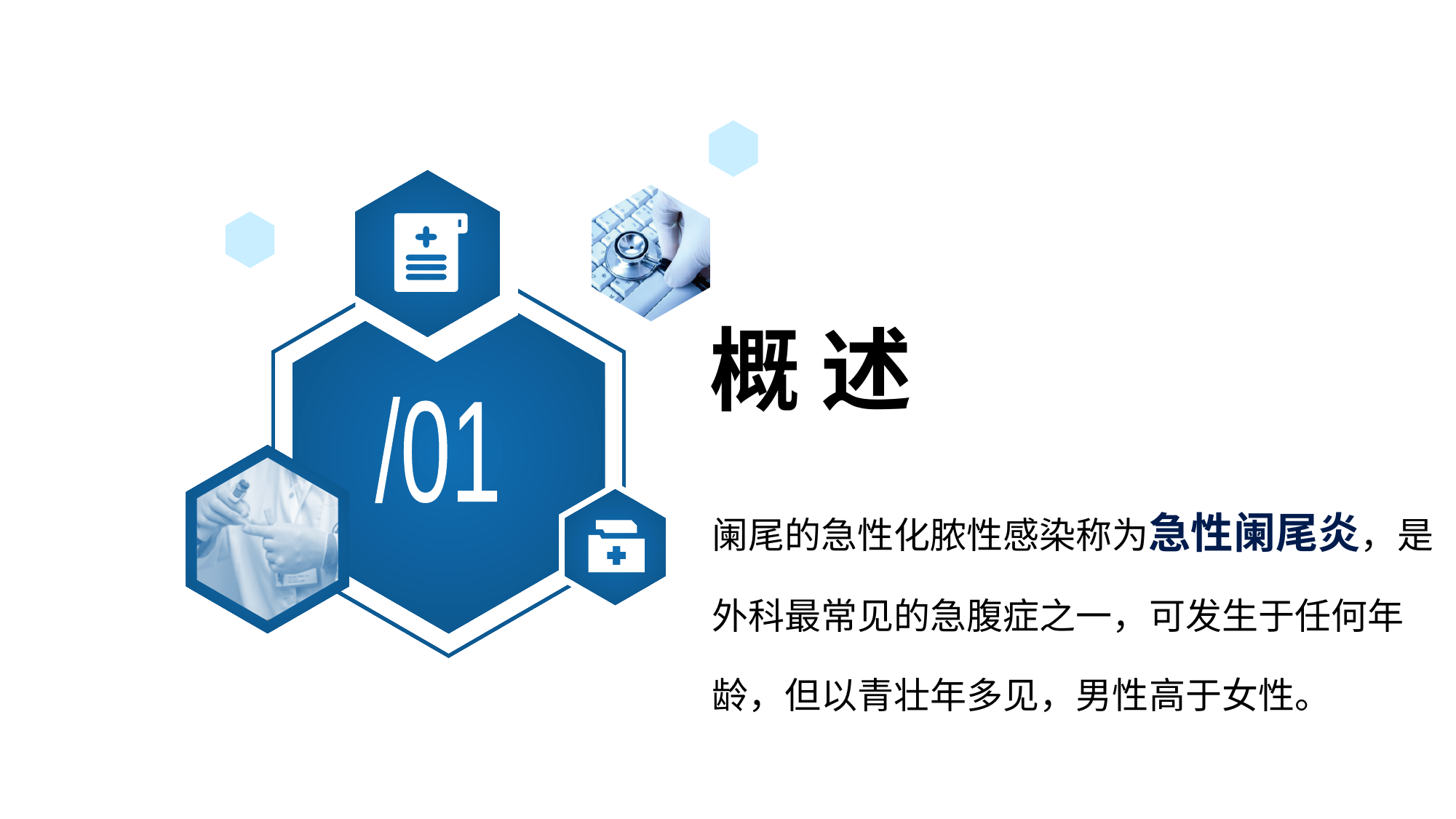

# 概 述
/01
阑尾的急性化脓性感染称为急性阑尾炎，是外科最常见的急腹症之一，可发生于任何年龄，但以青壮年多见，男性高于女性。